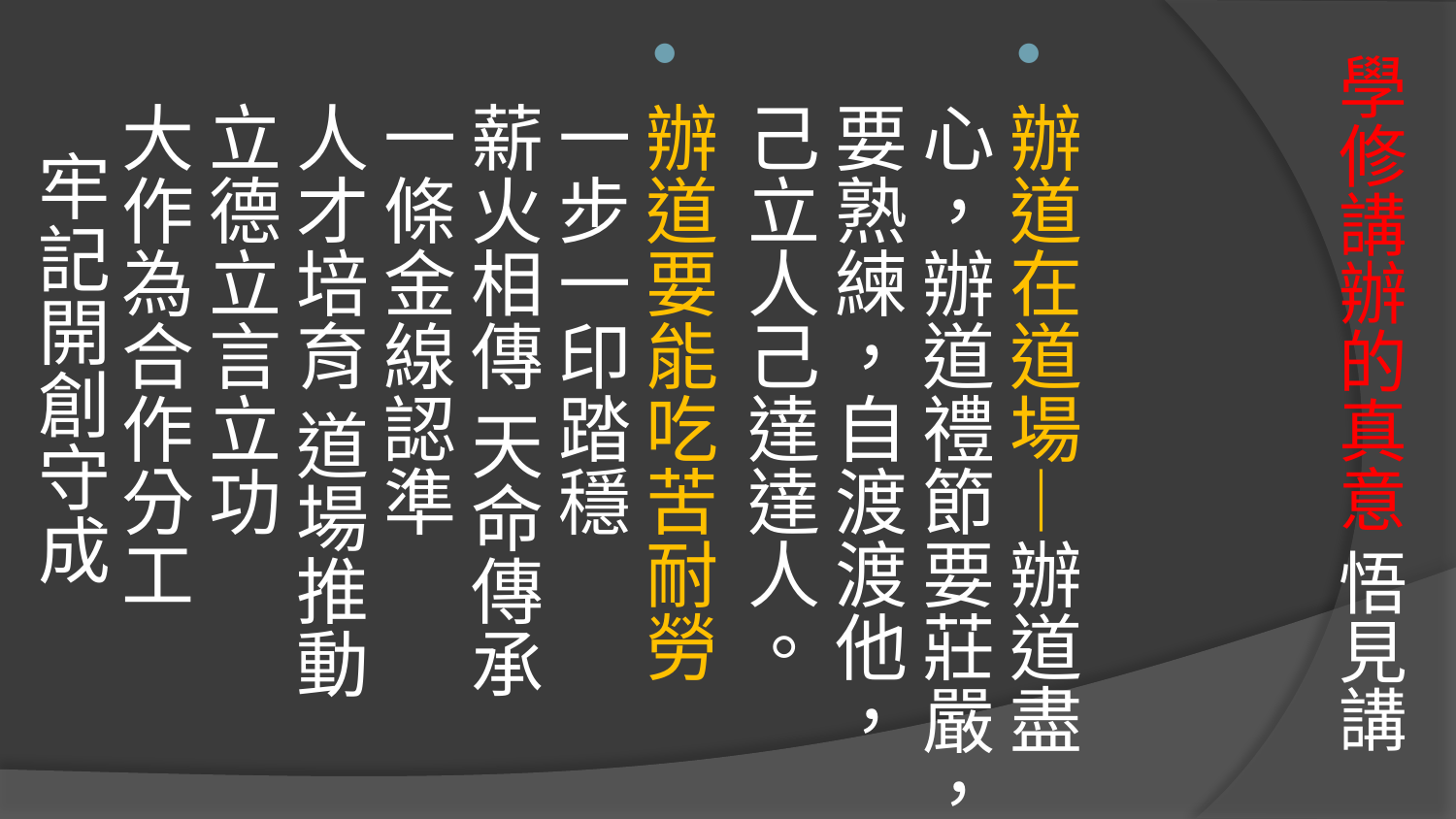

辦道在道場—辦道盡心，辦道禮節要莊嚴，要熟練，自渡渡他，己立人己達達人。
辦道要能吃苦耐勞　一步一印踏穩
薪火相傳 天命傳承　一條金線認準
人才培育 道場推動　立德立言立功
大作為合作分工　          牢記開創守成
# 學修講辦的真意 悟見講